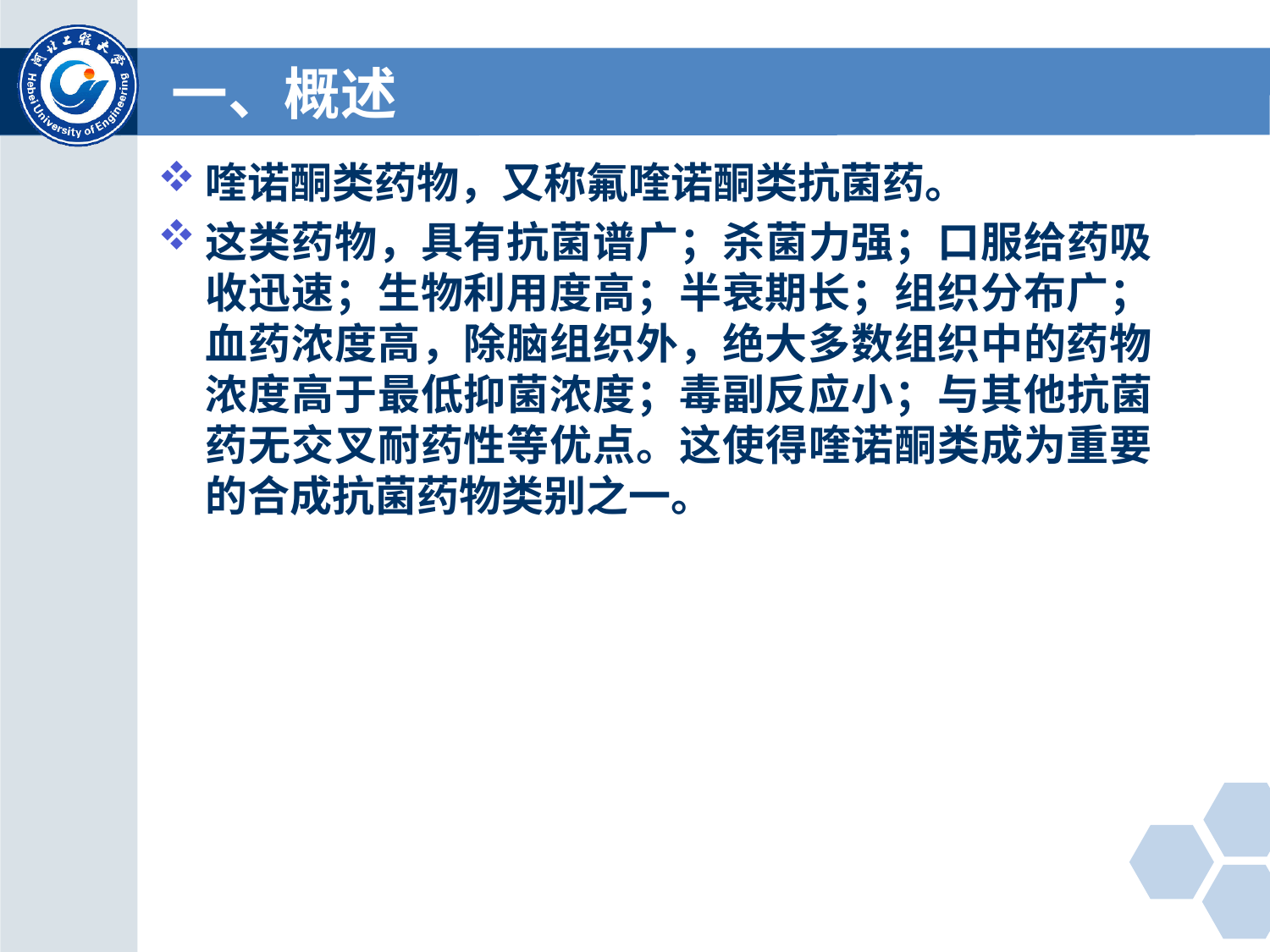

# 一、概述
喹诺酮类药物，又称氟喹诺酮类抗菌药。
这类药物，具有抗菌谱广；杀菌力强；口服给药吸收迅速；生物利用度高；半衰期长；组织分布广；血药浓度高，除脑组织外，绝大多数组织中的药物浓度高于最低抑菌浓度；毒副反应小；与其他抗菌药无交叉耐药性等优点。这使得喹诺酮类成为重要的合成抗菌药物类别之一。